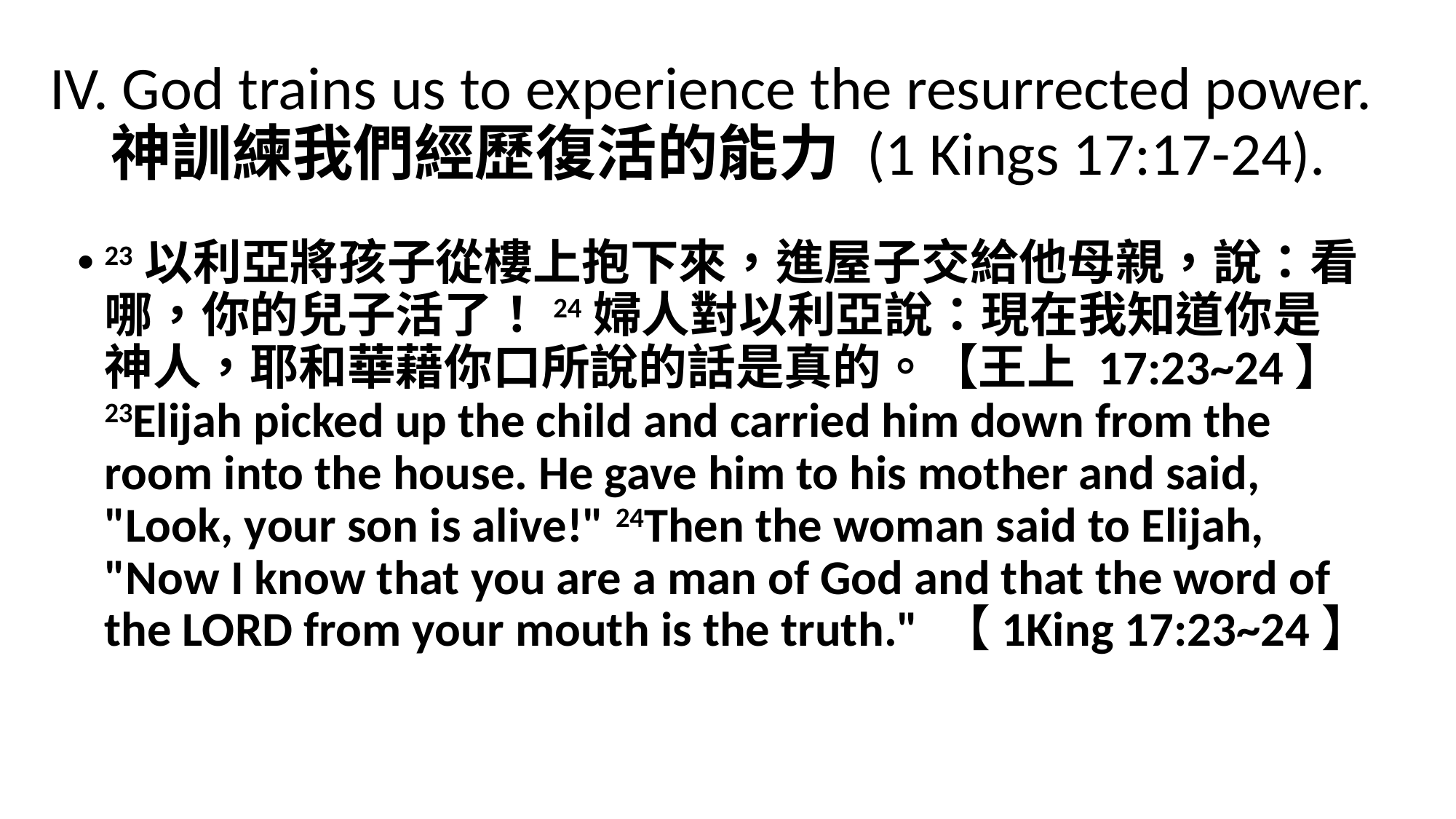

# IV. God trains us to experience the resurrected power. 神訓練我們經歷復活的能力 (1 Kings 17:17-24).
23以利亞將孩子從樓上抱下來，進屋子交給他母親，說：看哪，你的兒子活了！24婦人對以利亞說：現在我知道你是　 神人，耶和華藉你口所說的話是真的。【王上 17:23~24】
23Elijah picked up the child and carried him down from the room into the house. He gave him to his mother and said, "Look, your son is alive!" 24Then the woman said to Elijah, "Now I know that you are a man of God and that the word of the LORD from your mouth is the truth." 【1King 17:23~24】